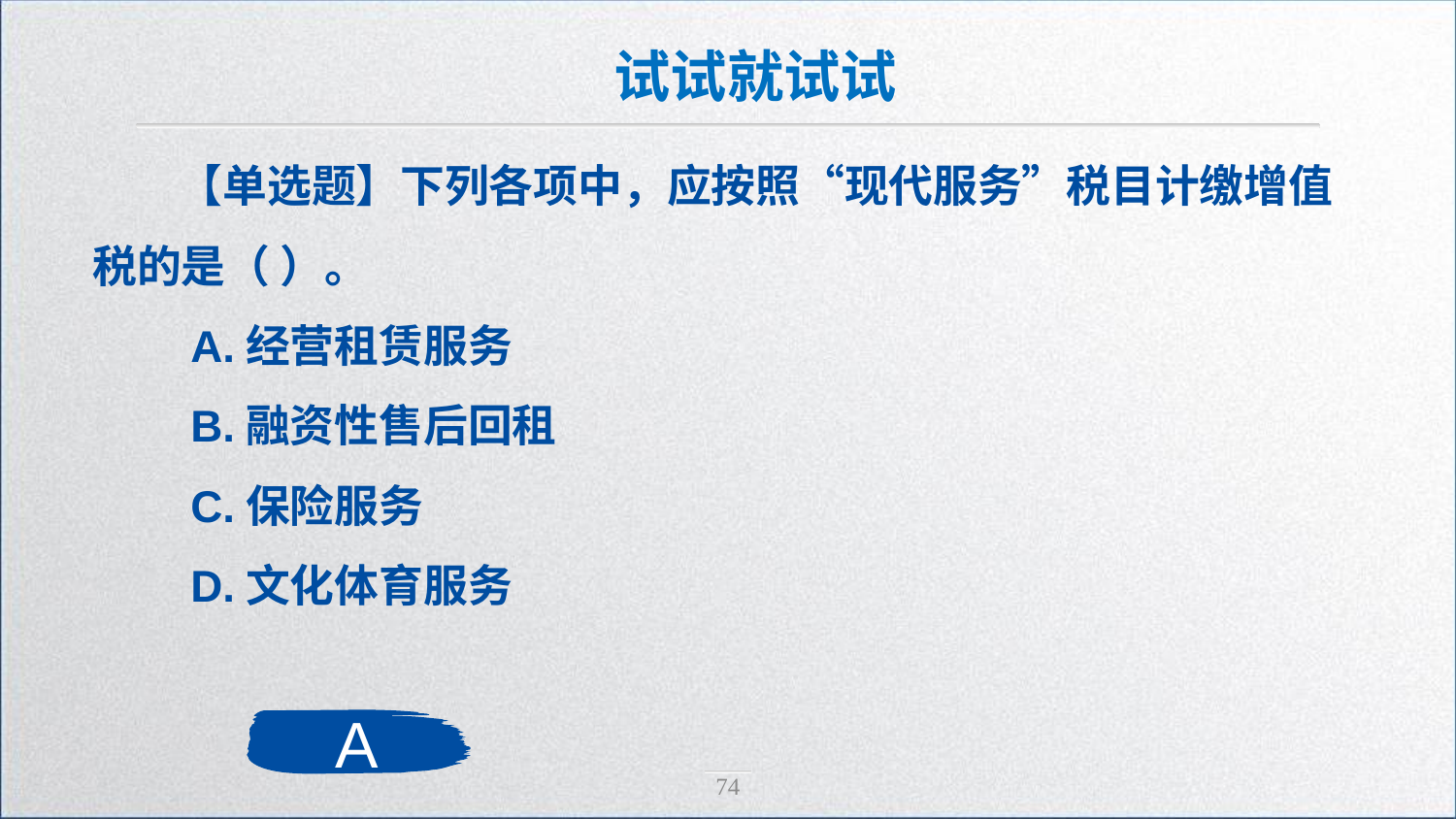

试试就试试
【单选题】下列各项中，应按照“现代服务”税目计缴增值税的是（ ）。
 A.经营租赁服务
 B.融资性售后回租
 C.保险服务
 D.文化体育服务

A
74